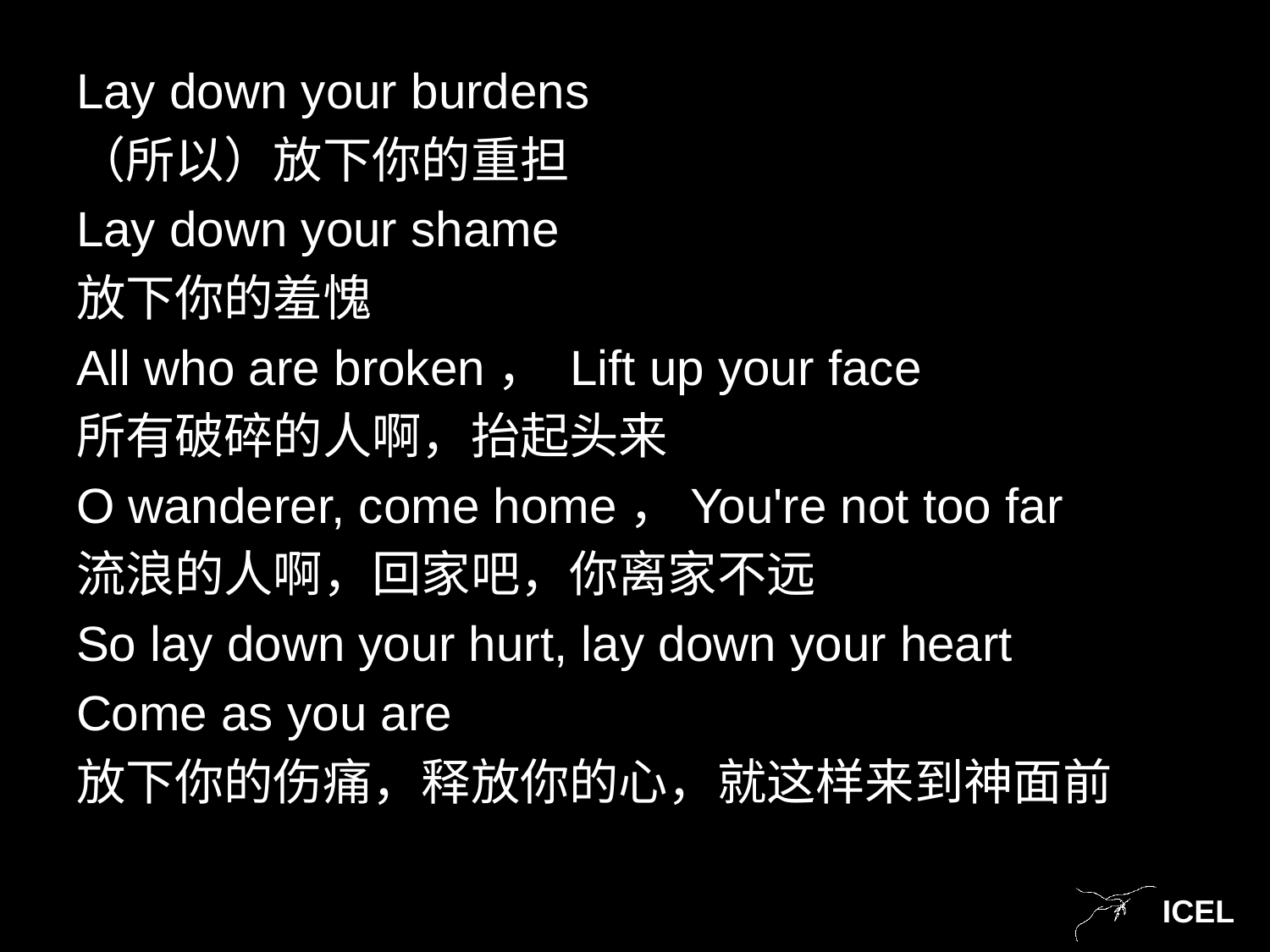

Lay down your burdens
（所以）放下你的重担
Lay down your shame
放下你的羞愧
All who are broken， Lift up your face
所有破碎的人啊，抬起头来
O wanderer, come home，You're not too far
流浪的人啊，回家吧，你离家不远
So lay down your hurt, lay down your heart
Come as you are
放下你的伤痛，释放你的心，就这样来到神面前